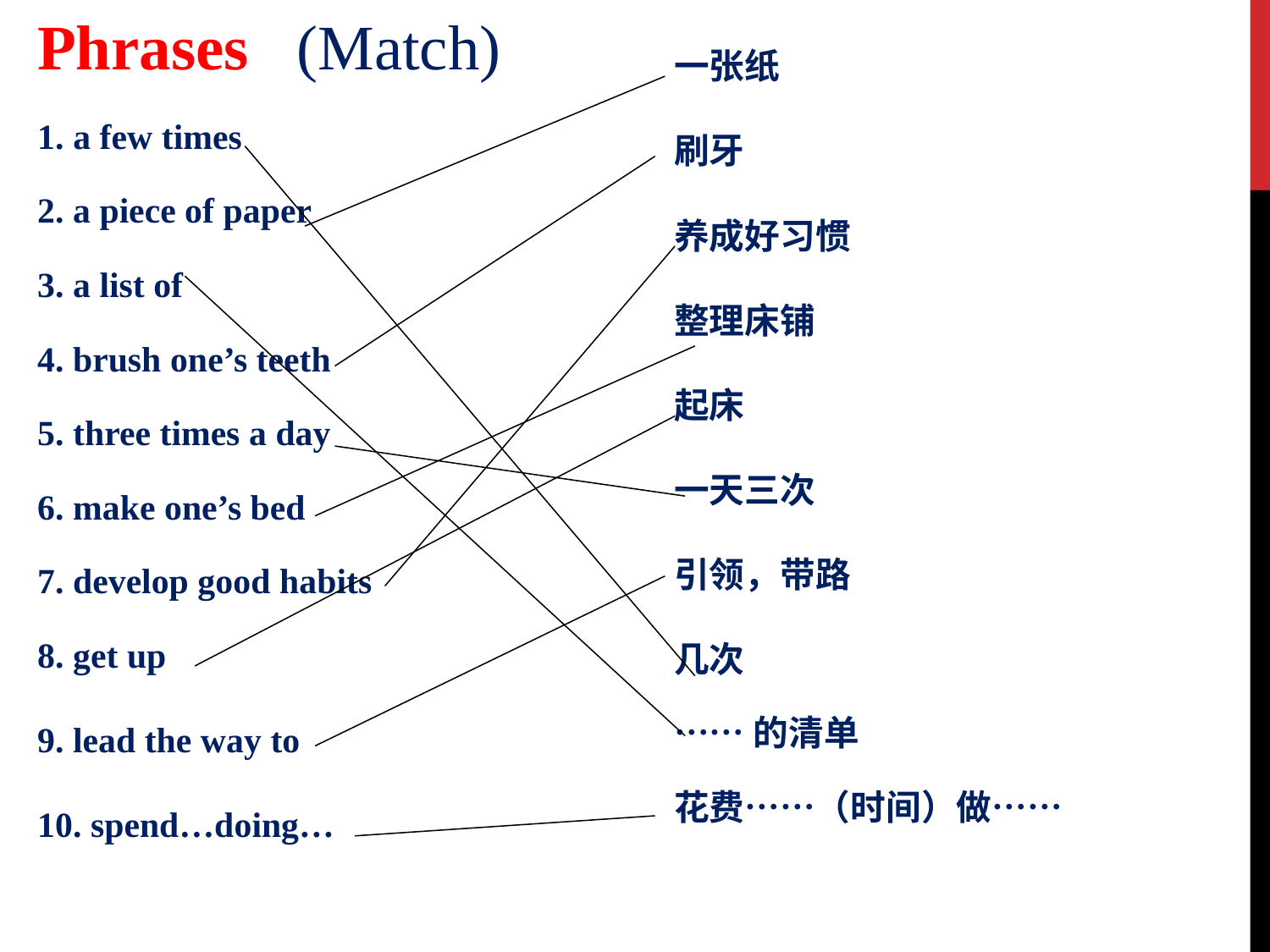

Phrases   (Match)
1. a few times
2. a piece of paper
3. a list of
4. brush one’s teeth
5. three times a day
6. make one’s bed
7. develop good habits
8. get up

9. lead the way to

10. spend…doing…

一张纸

刷牙

养成好习惯

整理床铺

起床

一天三次

引领，带路

几次
……的清单
花费……（时间）做……